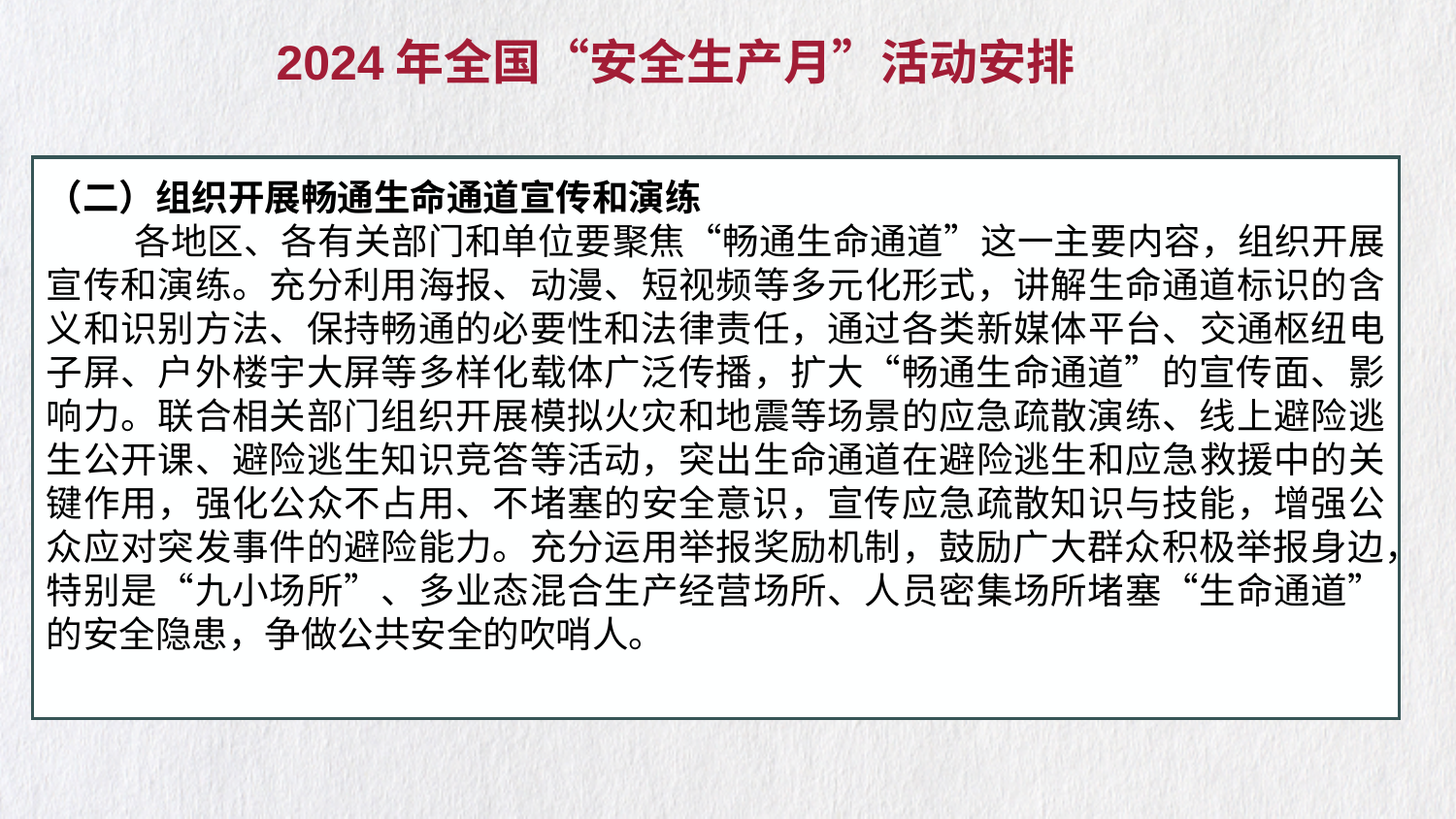

2024年全国“安全生产月”活动安排

（二）组织开展畅通生命通道宣传和演练
         各地区、各有关部门和单位要聚焦“畅通生命通道”这一主要内容，组织开展宣传和演练。充分利用海报、动漫、短视频等多元化形式，讲解生命通道标识的含义和识别方法、保持畅通的必要性和法律责任，通过各类新媒体平台、交通枢纽电子屏、户外楼宇大屏等多样化载体广泛传播，扩大“畅通生命通道”的宣传面、影响力。联合相关部门组织开展模拟火灾和地震等场景的应急疏散演练、线上避险逃生公开课、避险逃生知识竞答等活动，突出生命通道在避险逃生和应急救援中的关键作用，强化公众不占用、不堵塞的安全意识，宣传应急疏散知识与技能，增强公众应对突发事件的避险能力。充分运用举报奖励机制，鼓励广大群众积极举报身边，特别是“九小场所”、多业态混合生产经营场所、人员密集场所堵塞“生命通道”的安全隐患，争做公共安全的吹哨人。